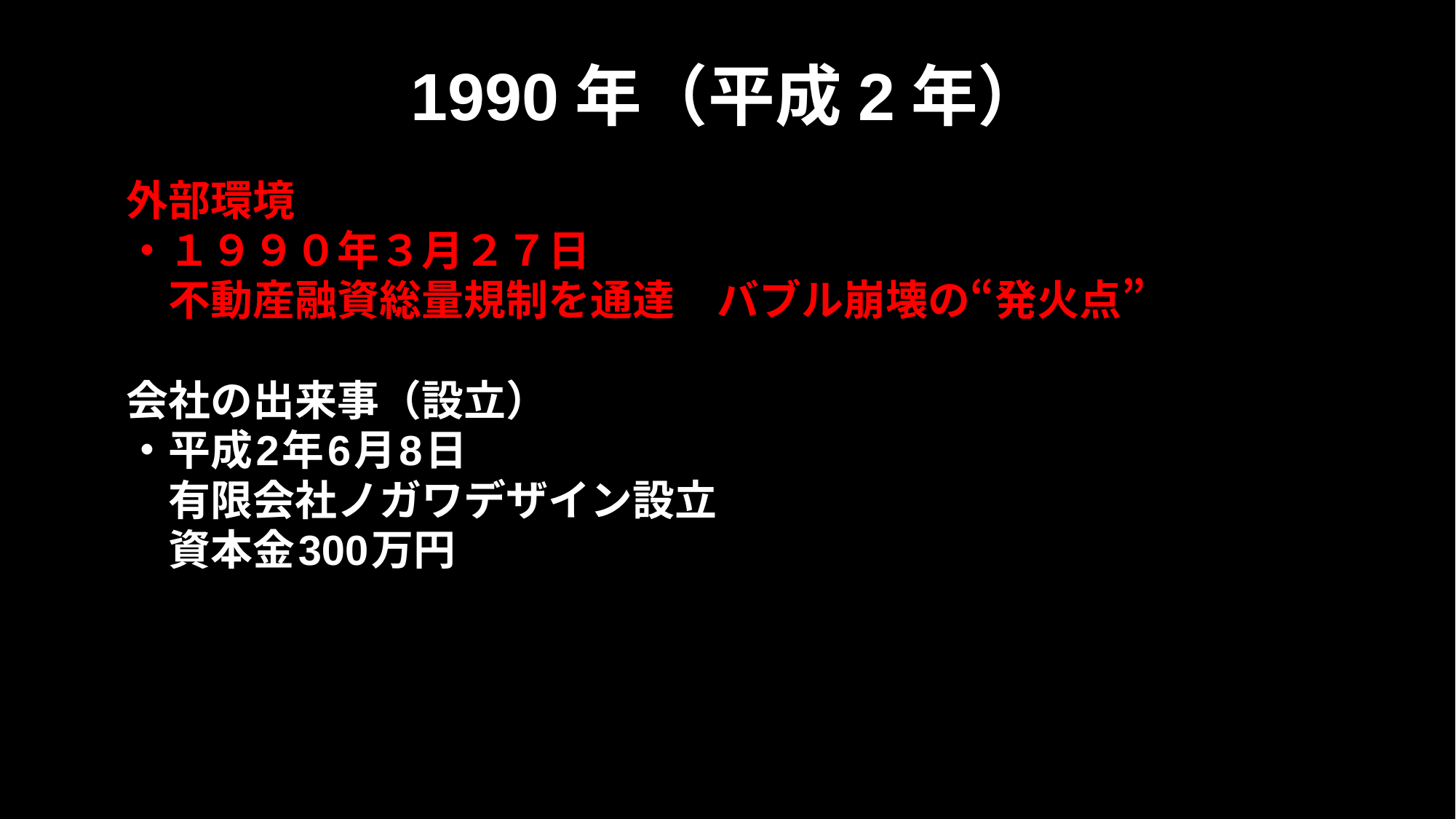

# 1990年（平成2年）
外部環境
・１９９０年３月２７日
　不動産融資総量規制を通達　バブル崩壊の“発火点”

会社の出来事（設立）
・平成2年6月8日
　有限会社ノガワデザイン設立
　資本金300万円